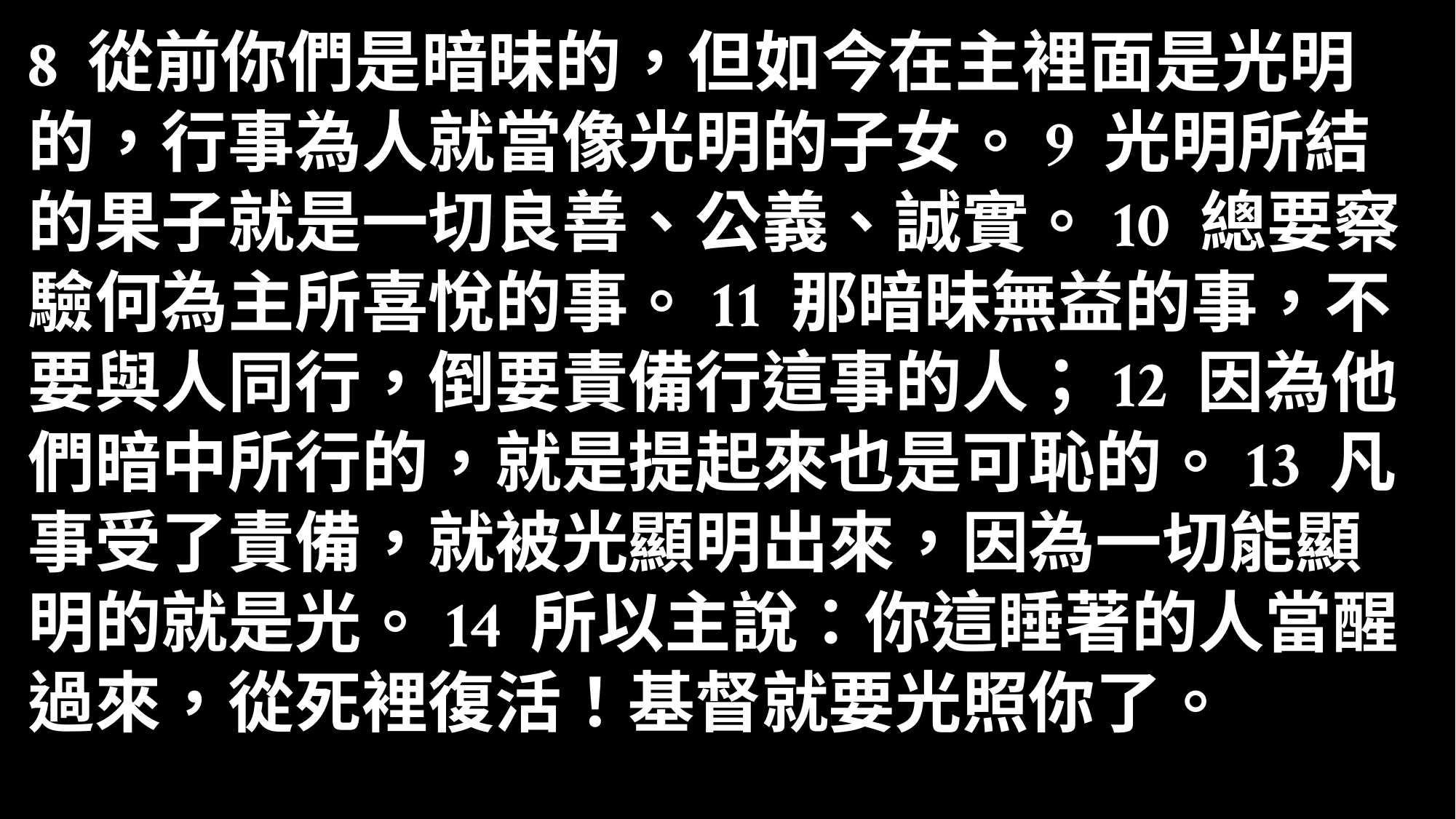

8 從前你們是暗昧的，但如今在主裡面是光明的，行事為人就當像光明的子女。9 光明所結的果子就是一切良善、公義、誠實。10 總要察驗何為主所喜悅的事。11 那暗昧無益的事，不要與人同行，倒要責備行這事的人；12 因為他們暗中所行的，就是提起來也是可恥的。13 凡事受了責備，就被光顯明出來，因為一切能顯明的就是光。14 所以主說：你這睡著的人當醒過來，從死裡復活！基督就要光照你了。